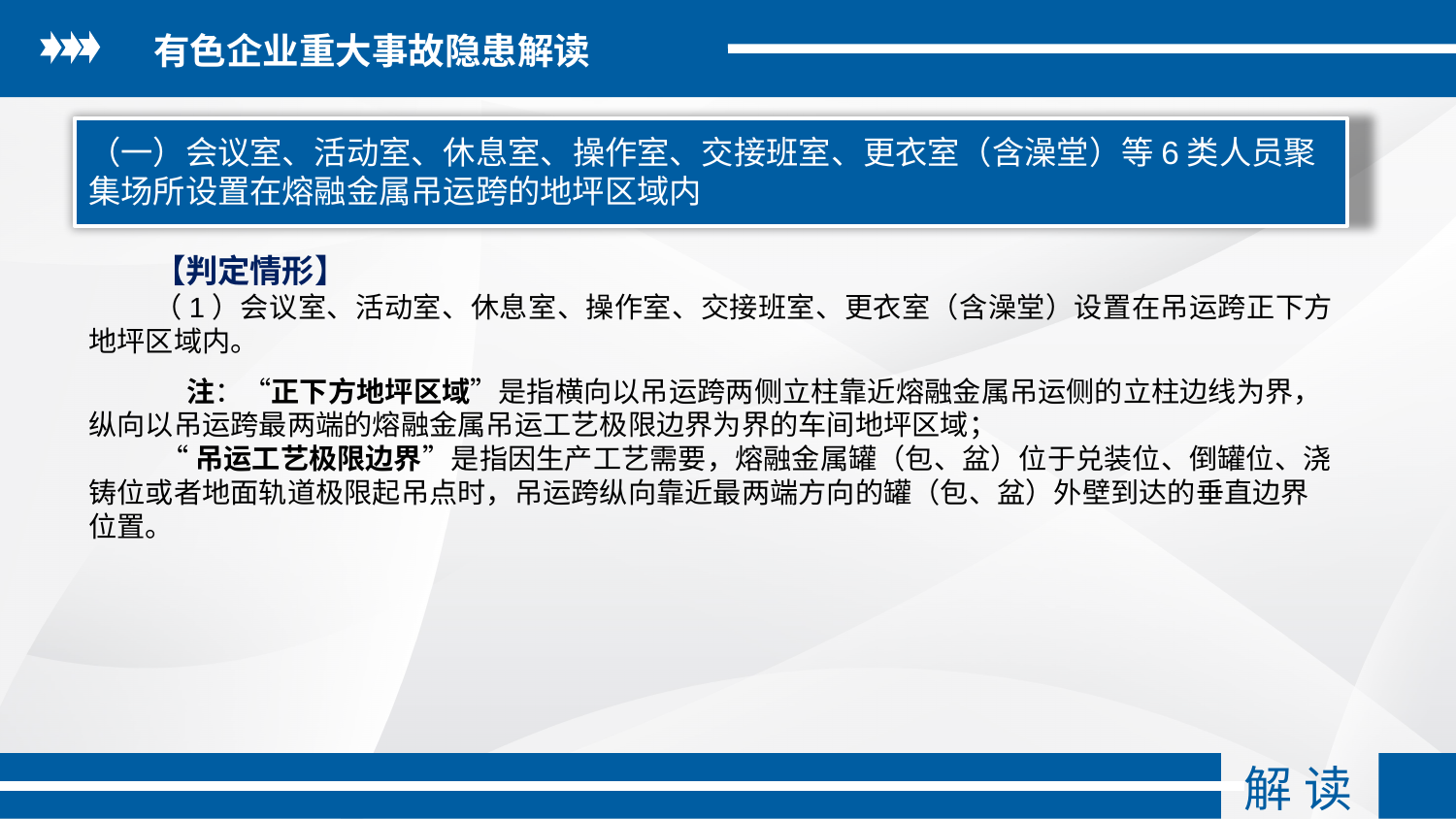

有色企业重大事故隐患解读
（一）会议室、活动室、休息室、操作室、交接班室、更衣室（含澡堂）等6类人员聚集场所设置在熔融金属吊运跨的地坪区域内
【判定情形】
（1）会议室、活动室、休息室、操作室、交接班室、更衣室（含澡堂）设置在吊运跨正下方地坪区域内。
   注：“正下方地坪区域”是指横向以吊运跨两侧立柱靠近熔融金属吊运侧的立柱边线为界，纵向以吊运跨最两端的熔融金属吊运工艺极限边界为界的车间地坪区域；
“吊运工艺极限边界”是指因生产工艺需要，熔融金属罐（包、盆）位于兑装位、倒罐位、浇铸位或者地面轨道极限起吊点时，吊运跨纵向靠近最两端方向的罐（包、盆）外壁到达的垂直边界位置。